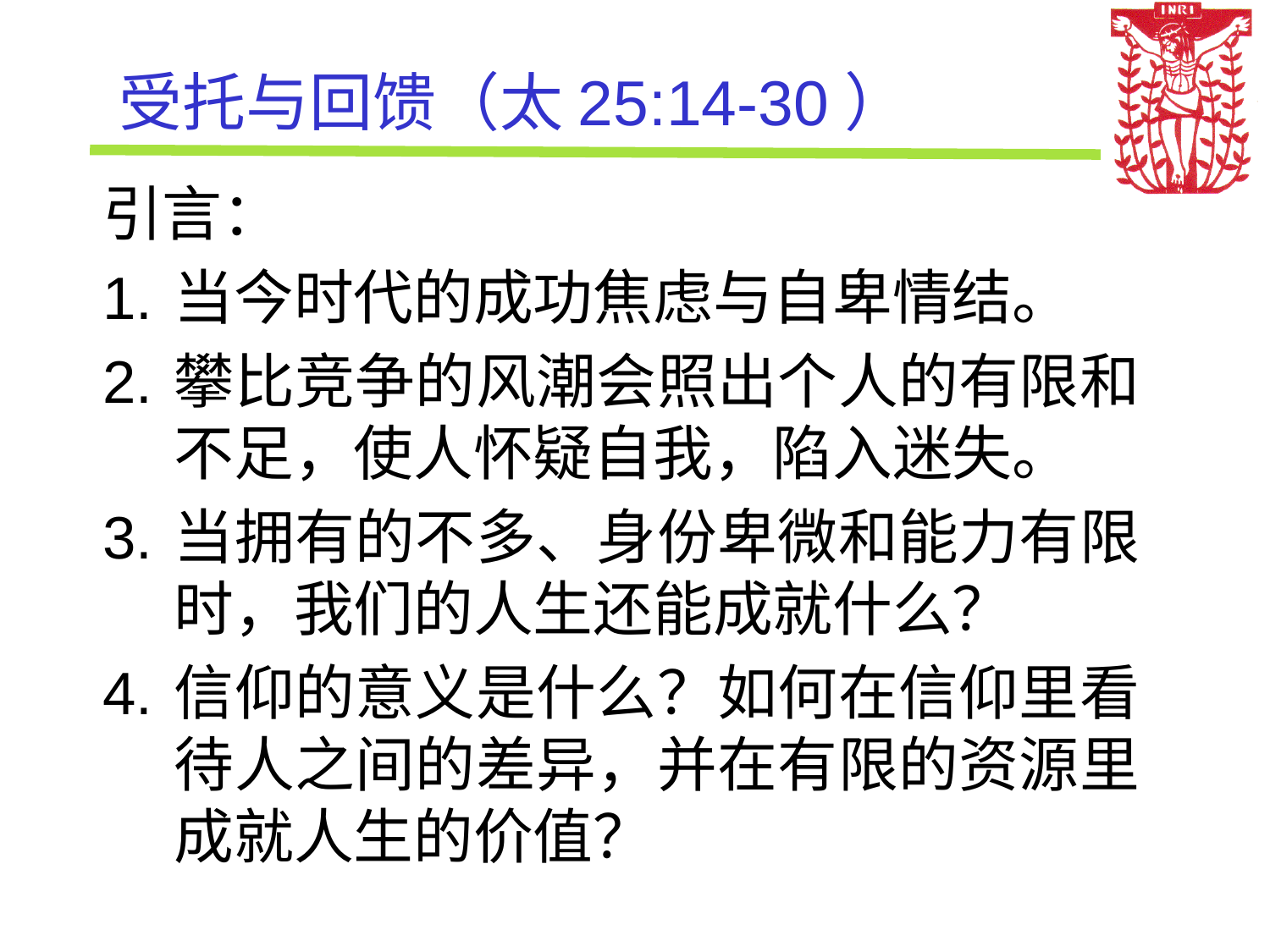

受托与回馈（太25:14-30）
引言：
当今时代的成功焦虑与自卑情结。
攀比竞争的风潮会照出个人的有限和不足，使人怀疑自我，陷入迷失。
当拥有的不多、身份卑微和能力有限时，我们的人生还能成就什么？
信仰的意义是什么？如何在信仰里看待人之间的差异，并在有限的资源里成就人生的价值？